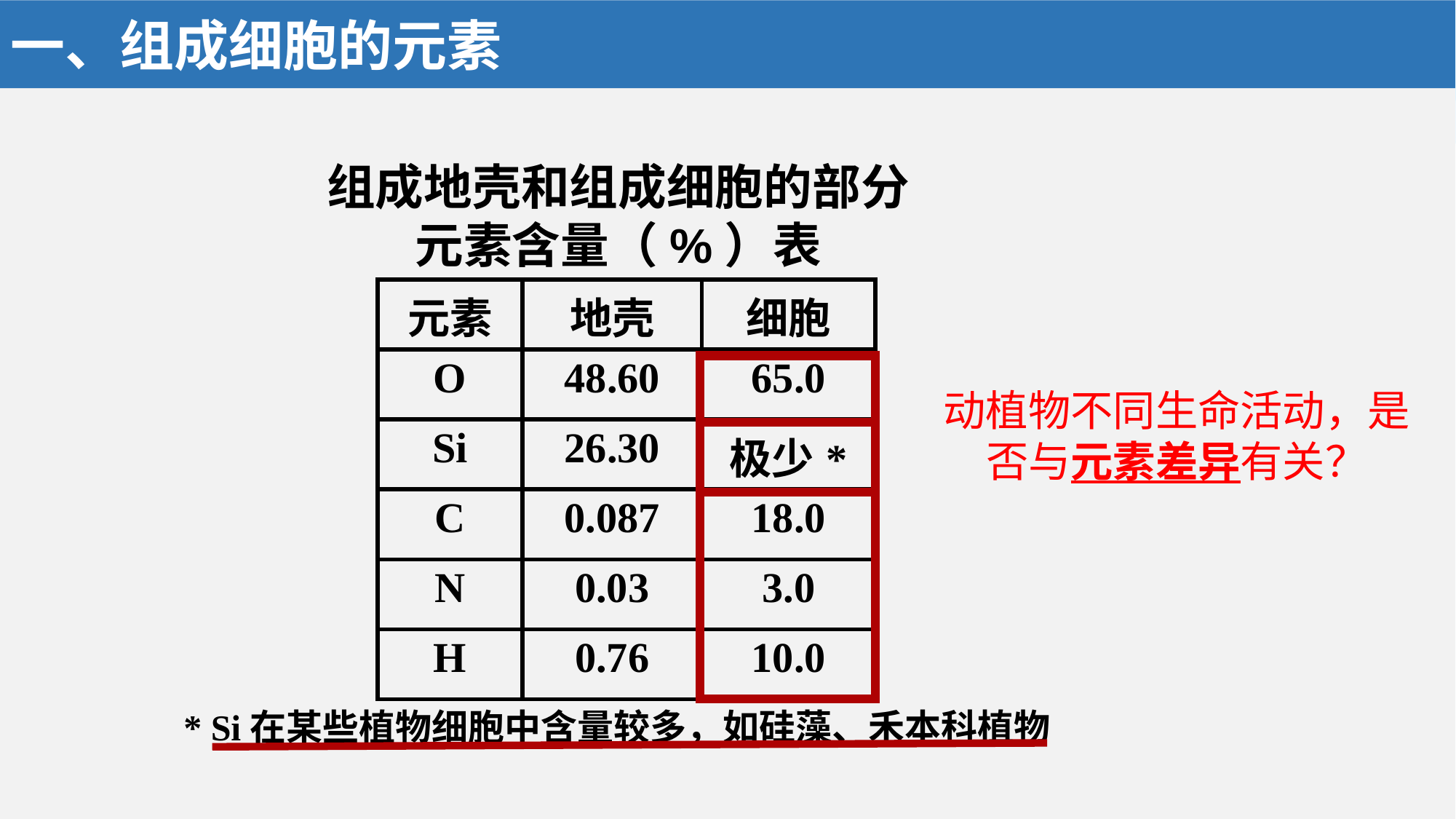

一、组成细胞的元素
组成地壳和组成细胞的部分元素含量（%）表
| 元素 | 地壳 | 细胞 |
| --- | --- | --- |
| O | 48.60 | 65.0 |
| Si | 26.30 | 极少\* |
| C | 0.087 | 18.0 |
| N | 0.03 | 3.0 |
| H | 0.76 | 10.0 |

动植物不同生命活动，是否与元素差异有关？

* Si在某些植物细胞中含量较多，如硅藻、禾本科植物